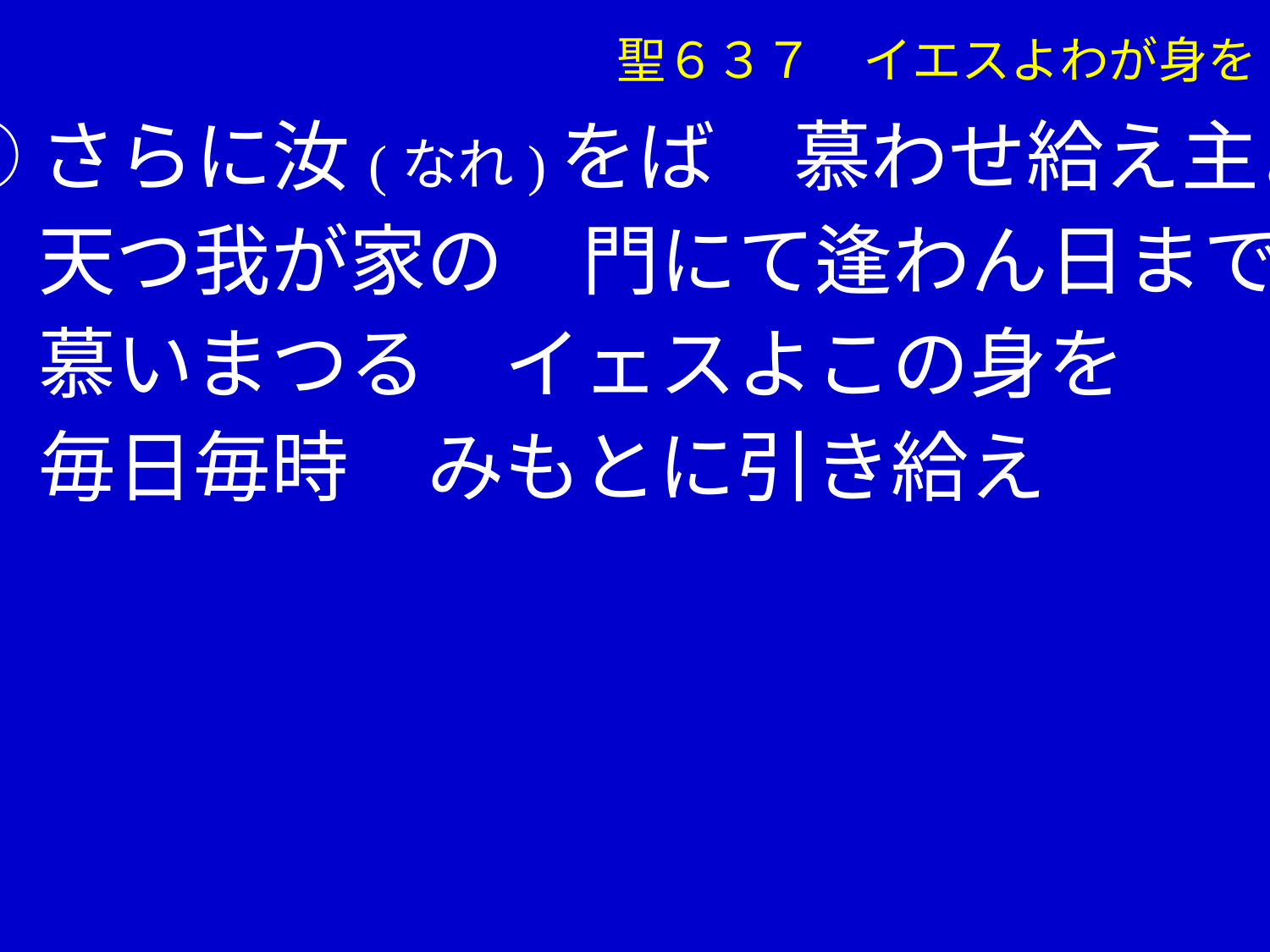

③さらに汝(なれ)をば　慕わせ給え主よ
　 天つ我が家の　門にて逢わん日まで
　 慕いまつる　イェスよこの身を
　 毎日毎時　みもとに引き給え

聖６３７　イエスよわが身を